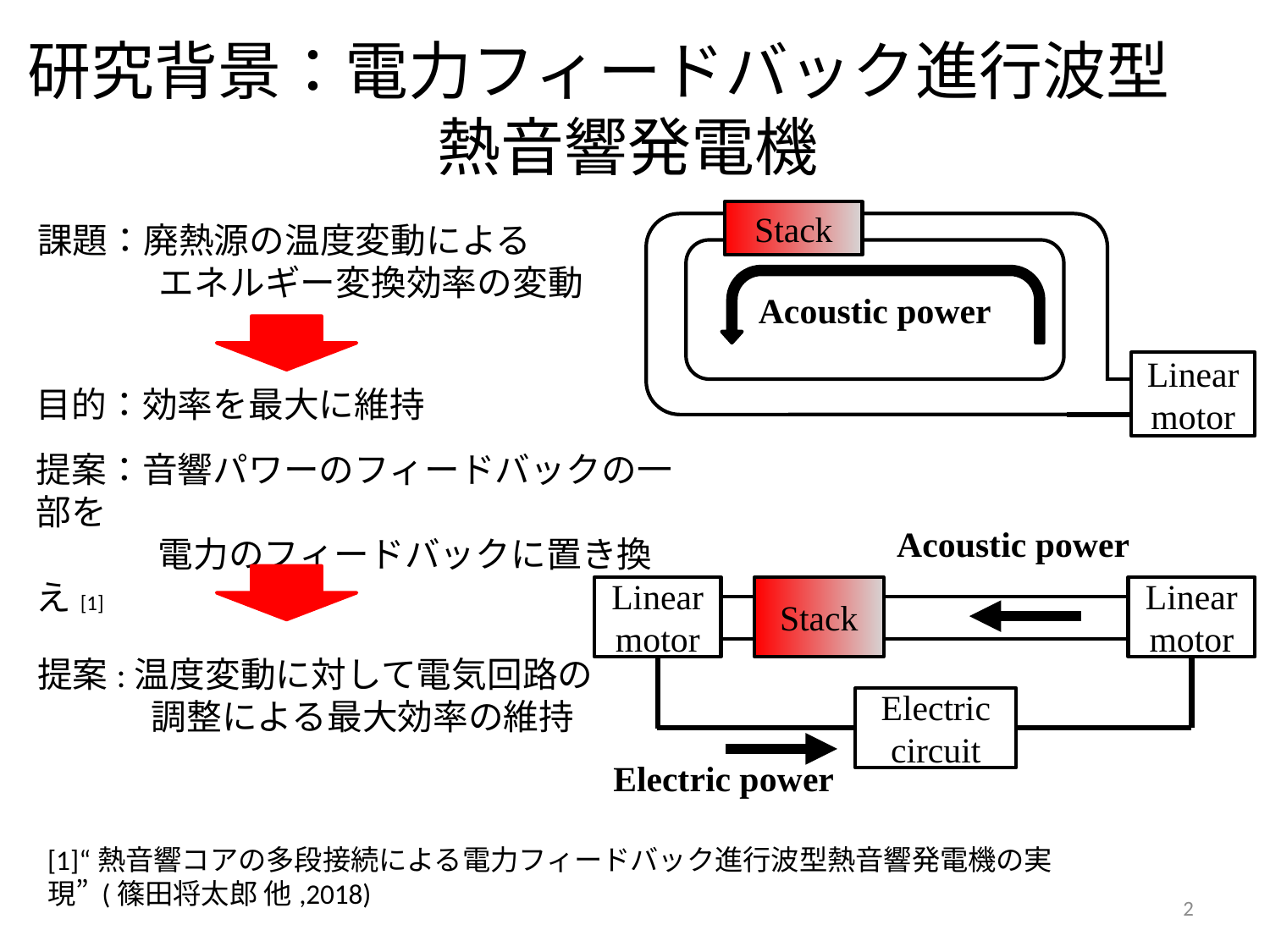

# 研究背景：電力フィードバック進行波型 　　　　　　  熱音響発電機
Stack

Acoustic power
Linear
motor

課題：廃熱源の温度変動による
　　　  エネルギー変換効率の変動

目的：効率を最大に維持

提案：音響パワーのフィードバックの一部を
　　　  電力のフィードバックに置き換え[1]
Acoustic power
Stack
Linear
motor
Linear
motor

Electric
circuit
Electric power

提案:温度変動に対して電気回路の
　　　 調整による最大効率の維持
[1]“熱音響コアの多段接続による電力フィードバック進行波型熱音響発電機の実現” (篠田将太郎 他,2018)
2